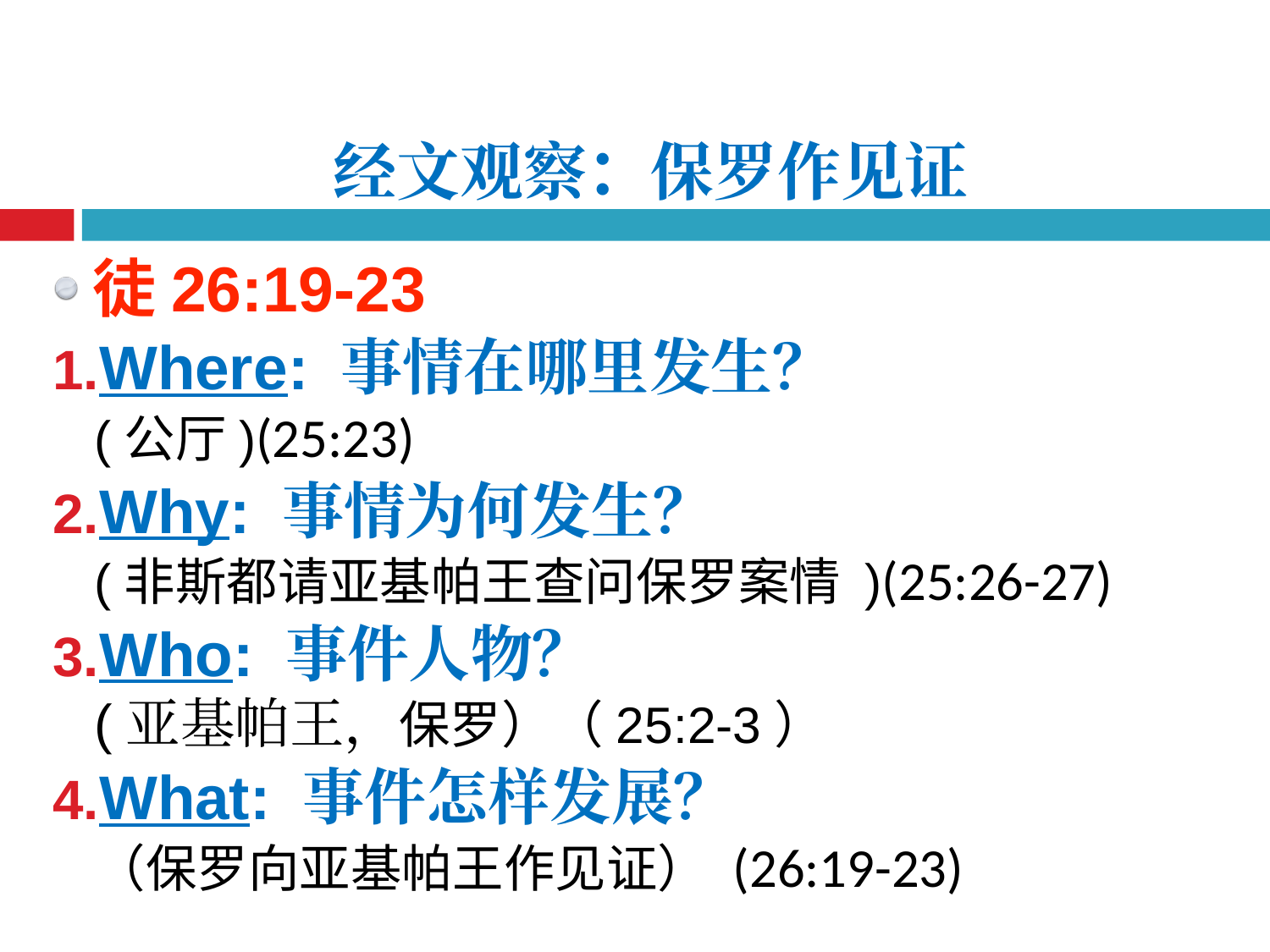

经文观察：保罗作见证
徒26:19-23
Where: 事情在哪里发生？
(公厅)(25:23)
Why: 事情为何发生？
(非斯都请亚基帕王查问保罗案情 )(25:26-27)
Who: 事件人物？
(亚基帕王，保罗）（25:2-3）
What: 事件怎样发展？
（保罗向亚基帕王作见证） (26:19-23)